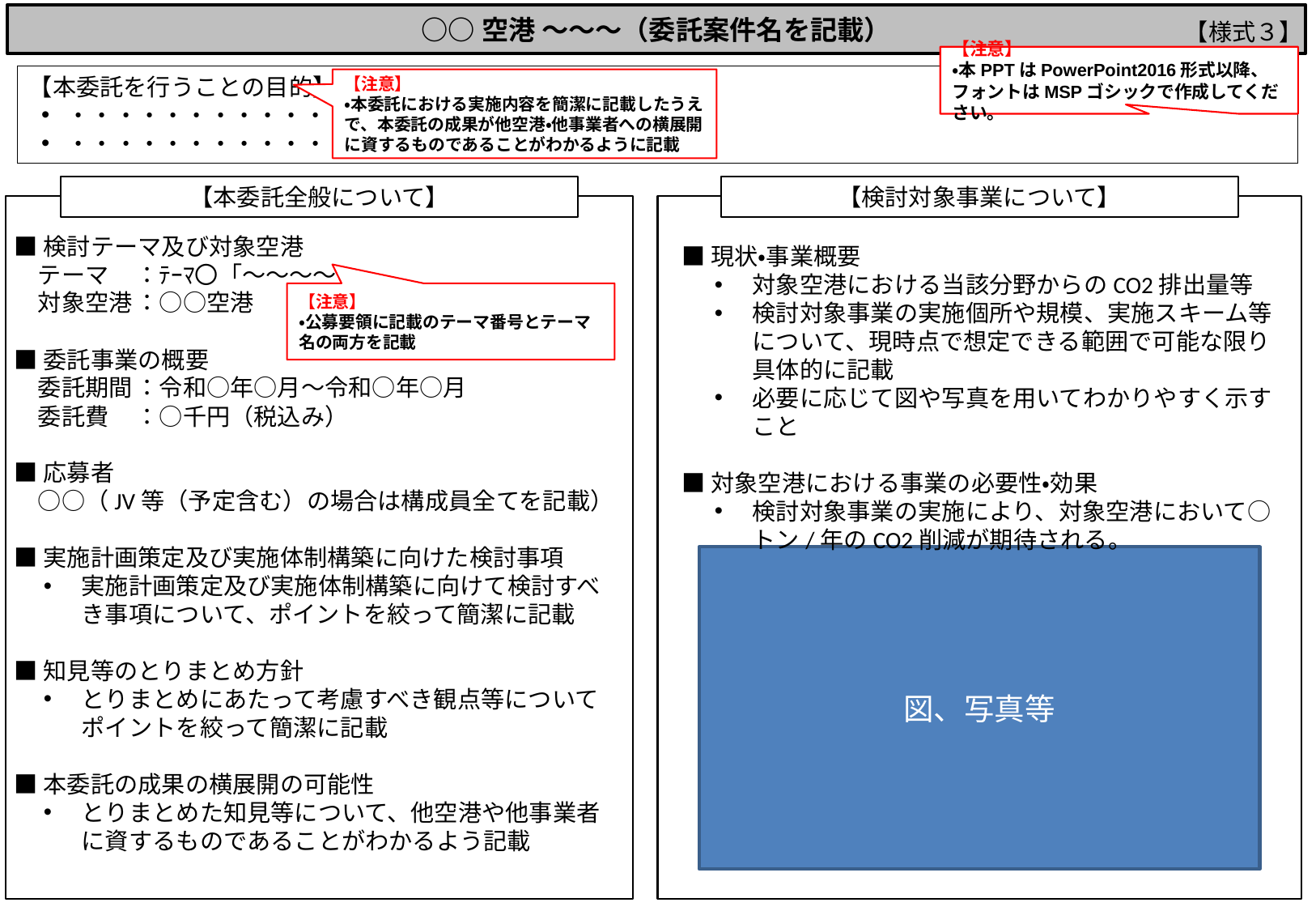

○○空港 ～～～（委託案件名を記載）
【様式３】
【注意】
・本PPTはPowerPoint2016形式以降、
フォントはMSPゴシックで作成してください。
【本委託を行うことの目的】
・・・・・・・・・・・・・・・・
・・・・・・・・・・・・・・・・
【注意】
・本委託における実施内容を簡潔に記載したうえで、本委託の成果が他空港・他事業者への横展開に資するものであることがわかるように記載
【本委託全般について】
【検討対象事業について】

■検討テーマ及び対象空港
　テーマ	：ﾃｰﾏ〇「～～～～」
　対象空港	：○○空港

■委託事業の概要
　委託期間	：令和○年○月～令和○年○月
　委託費	：○千円（税込み）

■応募者
　○○（JV等（予定含む）の場合は構成員全てを記載）

■実施計画策定及び実施体制構築に向けた検討事項
実施計画策定及び実施体制構築に向けて検討すべき事項について、ポイントを絞って簡潔に記載

■知見等のとりまとめ方針
とりまとめにあたって考慮すべき観点等についてポイントを絞って簡潔に記載

■本委託の成果の横展開の可能性
とりまとめた知見等について、他空港や他事業者に資するものであることがわかるよう記載
■現状・事業概要
対象空港における当該分野からのCO2排出量等
検討対象事業の実施個所や規模、実施スキーム等について、現時点で想定できる範囲で可能な限り具体的に記載
必要に応じて図や写真を用いてわかりやすく示すこと

■対象空港における事業の必要性・効果
検討対象事業の実施により、対象空港において○トン/年のCO2削減が期待される。

【注意】
・公募要領に記載のテーマ番号とテーマ名の両方を記載
図、写真等